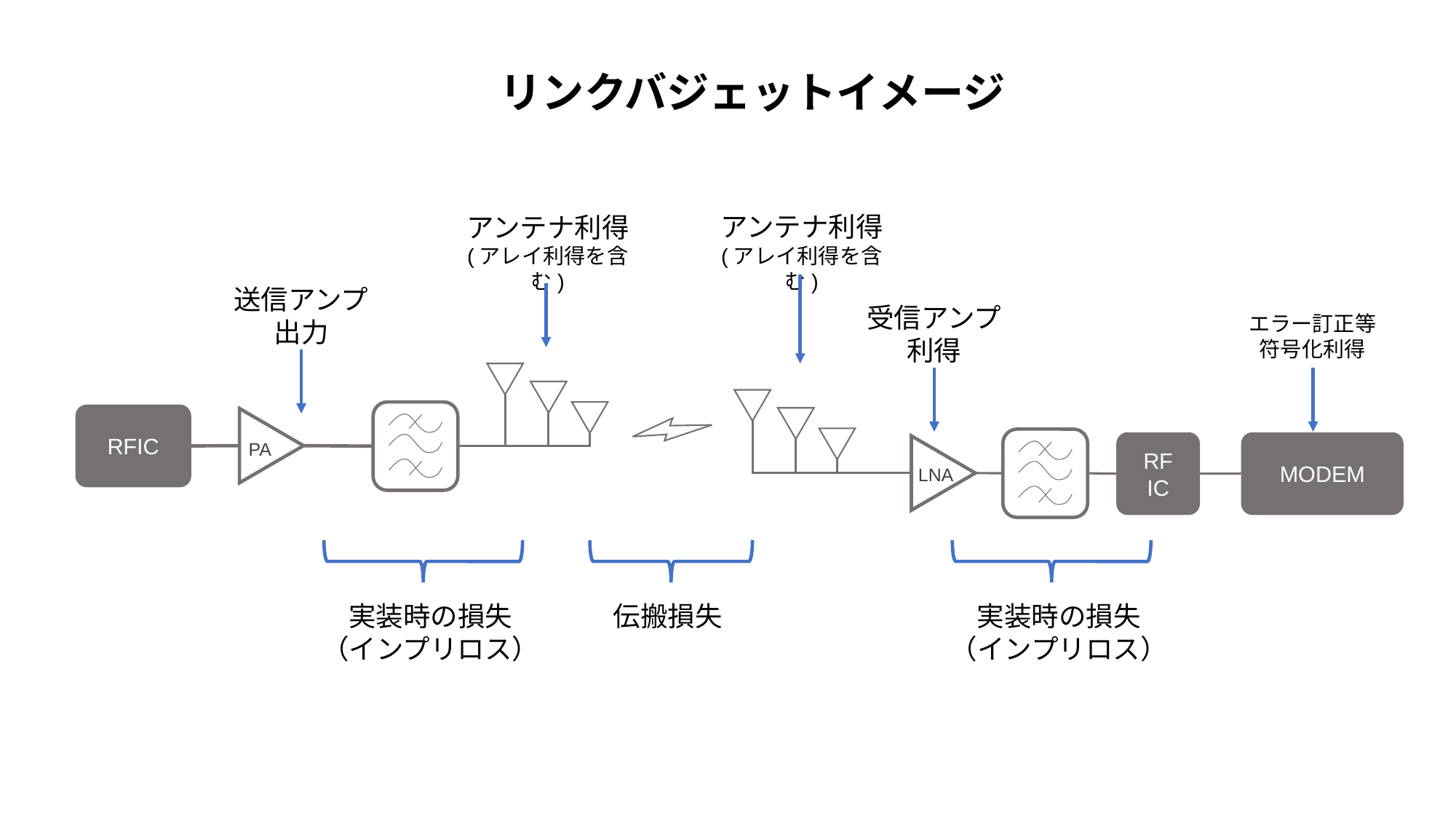

リンクバジェットイメージ
アンテナ利得
(アレイ利得を含む)
アンテナ利得
(アレイ利得を含む)
送信アンプ
出力
受信アンプ
利得
エラー訂正等
符号化利得

RFIC

PA
RF
IC
MODEM

LNA

実装時の損失
（インプリロス）
実装時の損失
（インプリロス）
伝搬損失